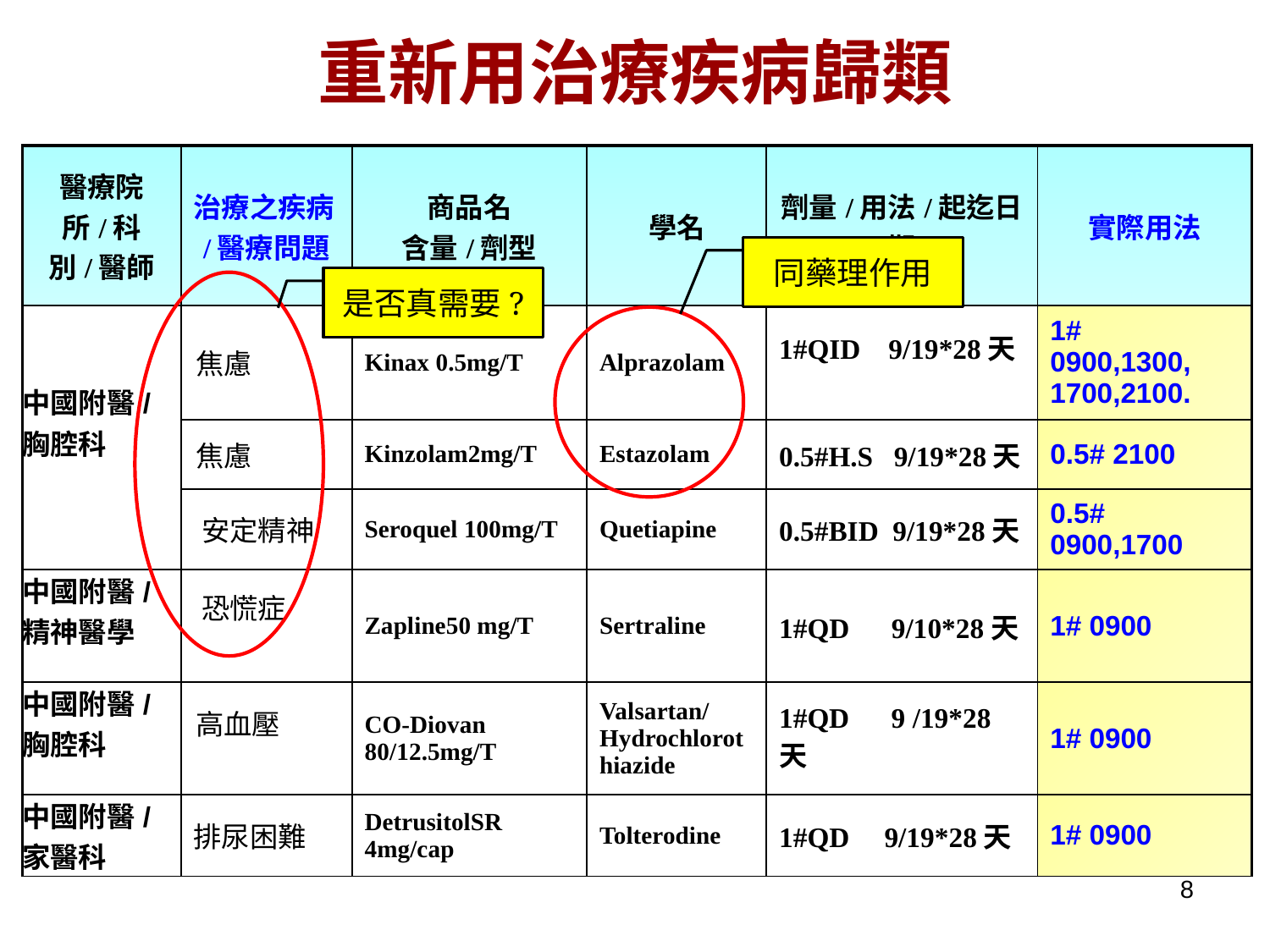

# 重新用治療疾病歸類
| 醫療院所/科別/醫師 | 治療之疾病/醫療問題 | 商品名 含量/劑型 | 學名 | 劑量/用法/起迄日期 | 實際用法 |
| --- | --- | --- | --- | --- | --- |
| 中國附醫/ 胸腔科 | 焦慮 | Kinax 0.5mg/T | Alprazolam | 1#QID 9/19\*28天 | 1# 0900,1300, 1700,2100. |
|  | 焦慮 | Kinzolam2mg/T | Estazolam | 0.5#H.S 9/19\*28天 | 0.5# 2100 |
|  | 安定精神 | Seroquel 100mg/T | Quetiapine | 0.5#BID 9/19\*28天 | 0.5# 0900,1700 |
| 中國附醫/ 精神醫學 | 恐慌症 | Zapline50 mg/T | Sertraline | 1#QD 9/10\*28天 | 1# 0900 |
| 中國附醫/ 胸腔科 | 高血壓 | CO-Diovan 80/12.5mg/T | Valsartan/Hydrochlorothiazide | 1#QD 9 /19\*28天 | 1# 0900 |
| 中國附醫/ 家醫科 | 排尿困難 | DetrusitolSR 4mg/cap | Tolterodine | 1#QD 9/19\*28天 | 1# 0900 |
同藥理作用
是否真需要?

8